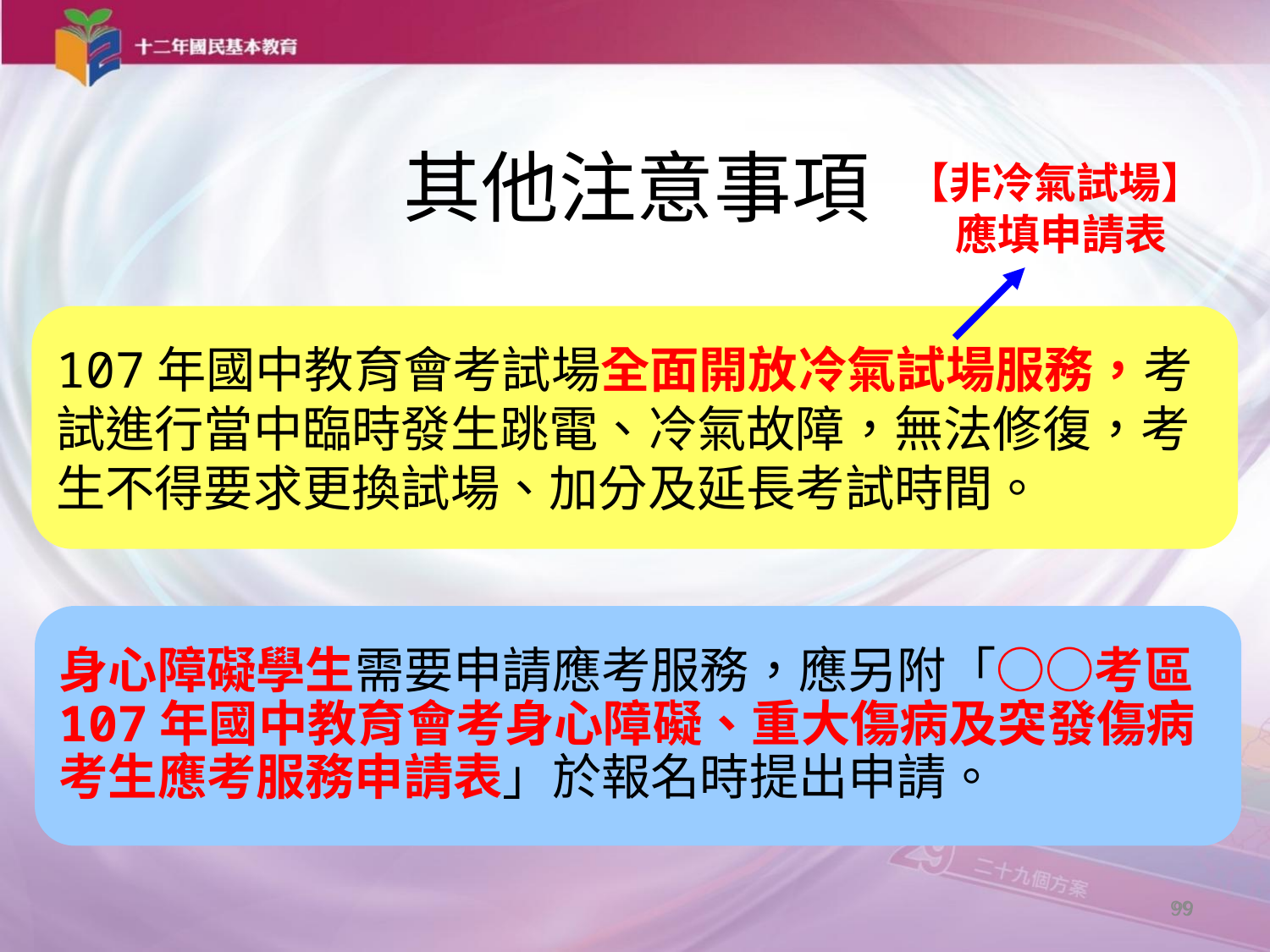

其他注意事項
【非冷氣試場】
    應填申請表

107年國中教育會考試場全面開放冷氣試場服務，考試進行當中臨時發生跳電、冷氣故障，無法修復，考生不得要求更換試場、加分及延長考試時間。
身心障礙學生需要申請應考服務，應另附「○○考區107年國中教育會考身心障礙、重大傷病及突發傷病考生應考服務申請表」於報名時提出申請。
99
99